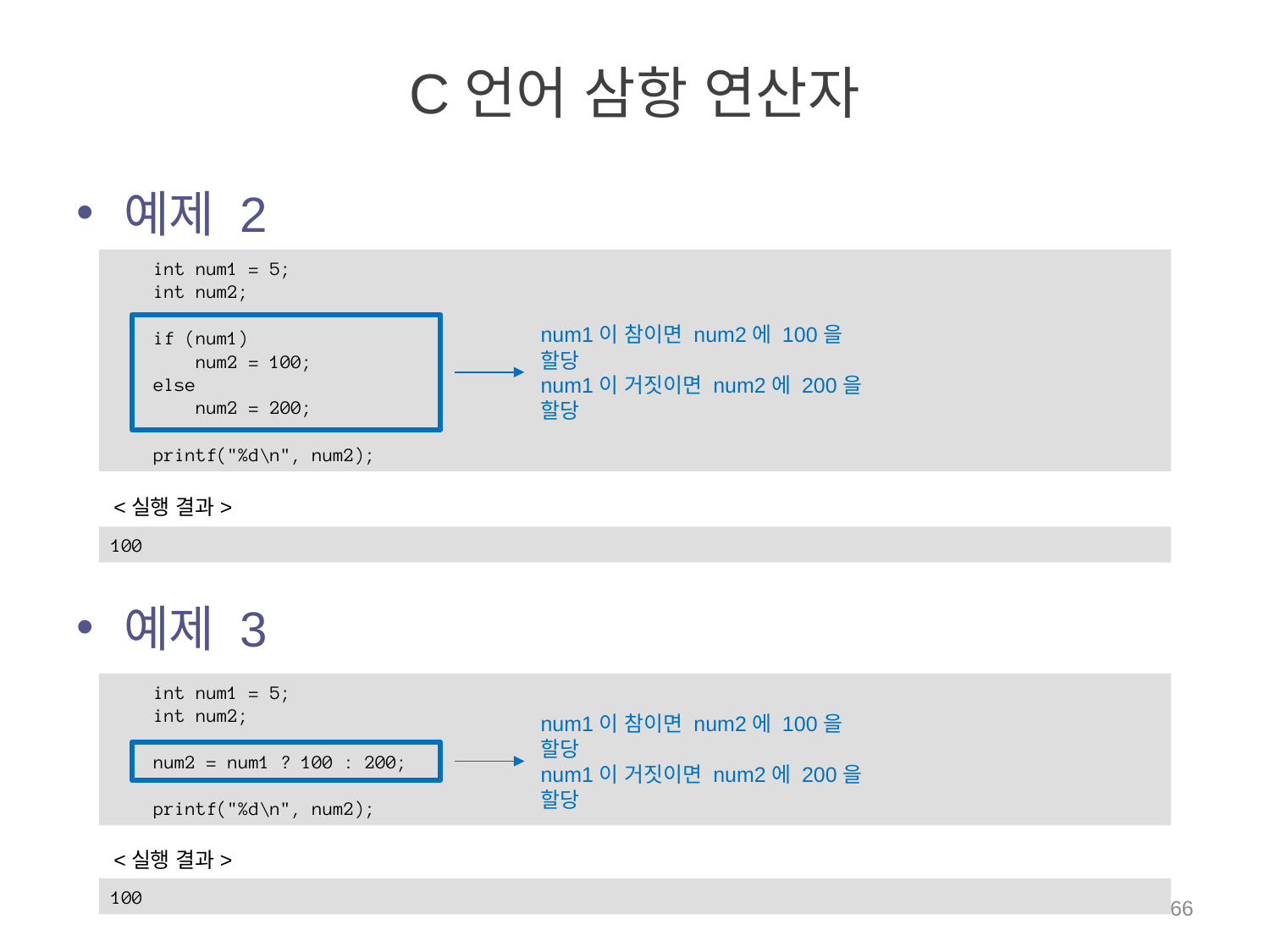

# C언어 삼항 연산자
예제 2

예제 3
    int num1 = 5;
    int num2;

    if (num1)
        num2 = 100;
    else
        num2 = 200;

    printf("%d\n", num2);

num1이 참이면 num2에 100을 할당
num1이 거짓이면 num2에 200을 할당
<실행 결과>
100
    int num1 = 5;
    int num2;

    num2 = num1 ? 100 : 200;

    printf("%d\n", num2);
num1이 참이면 num2에 100을 할당
num1이 거짓이면 num2에 200을 할당

<실행 결과>
100
66